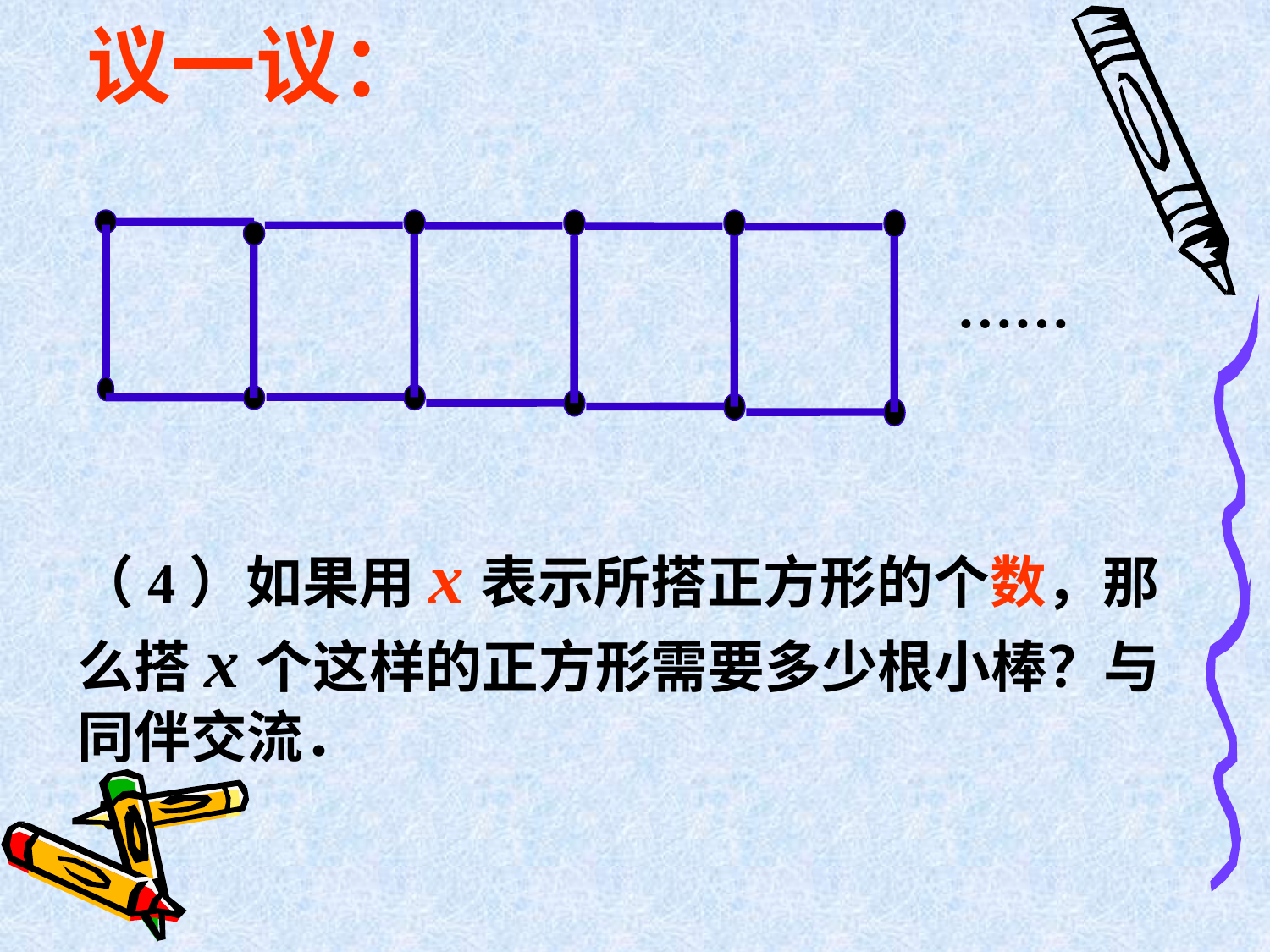

议一议：

……
（4）如果用x表示所搭正方形的个数，那么搭x个这样的正方形需要多少根小棒？与同伴交流．